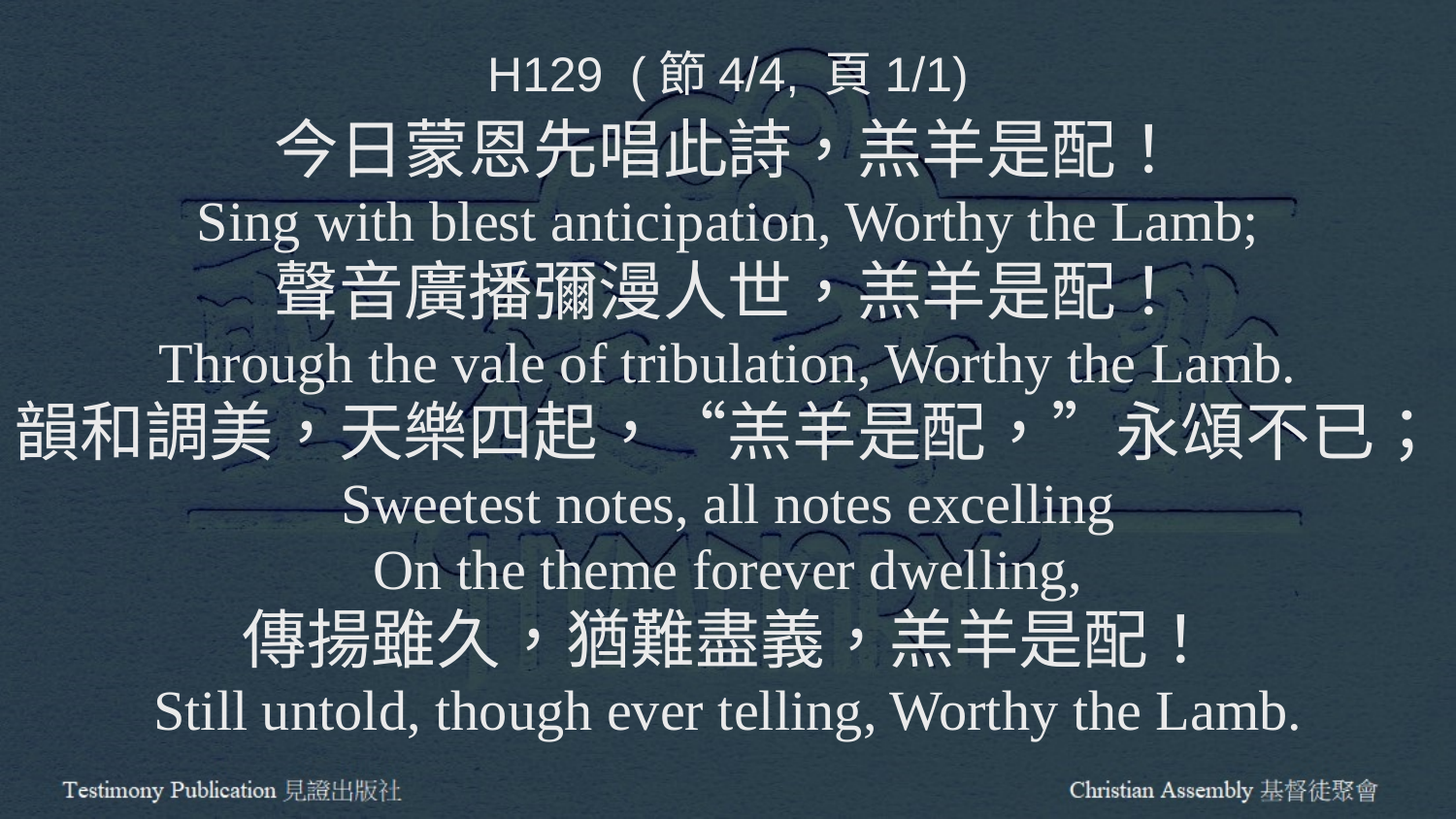

H129  (節4/4, 頁1/1)
今日蒙恩先唱此詩，羔羊是配！
Sing with blest anticipation, Worthy the Lamb;
聲音廣播彌漫人世，羔羊是配！
Through the vale of tribulation, Worthy the Lamb.
韻和調美，天樂四起，“羔羊是配，”永頌不已；
Sweetest notes, all notes excelling
On the theme forever dwelling,
傳揚雖久，猶難盡義，羔羊是配！
Still untold, though ever telling, Worthy the Lamb.